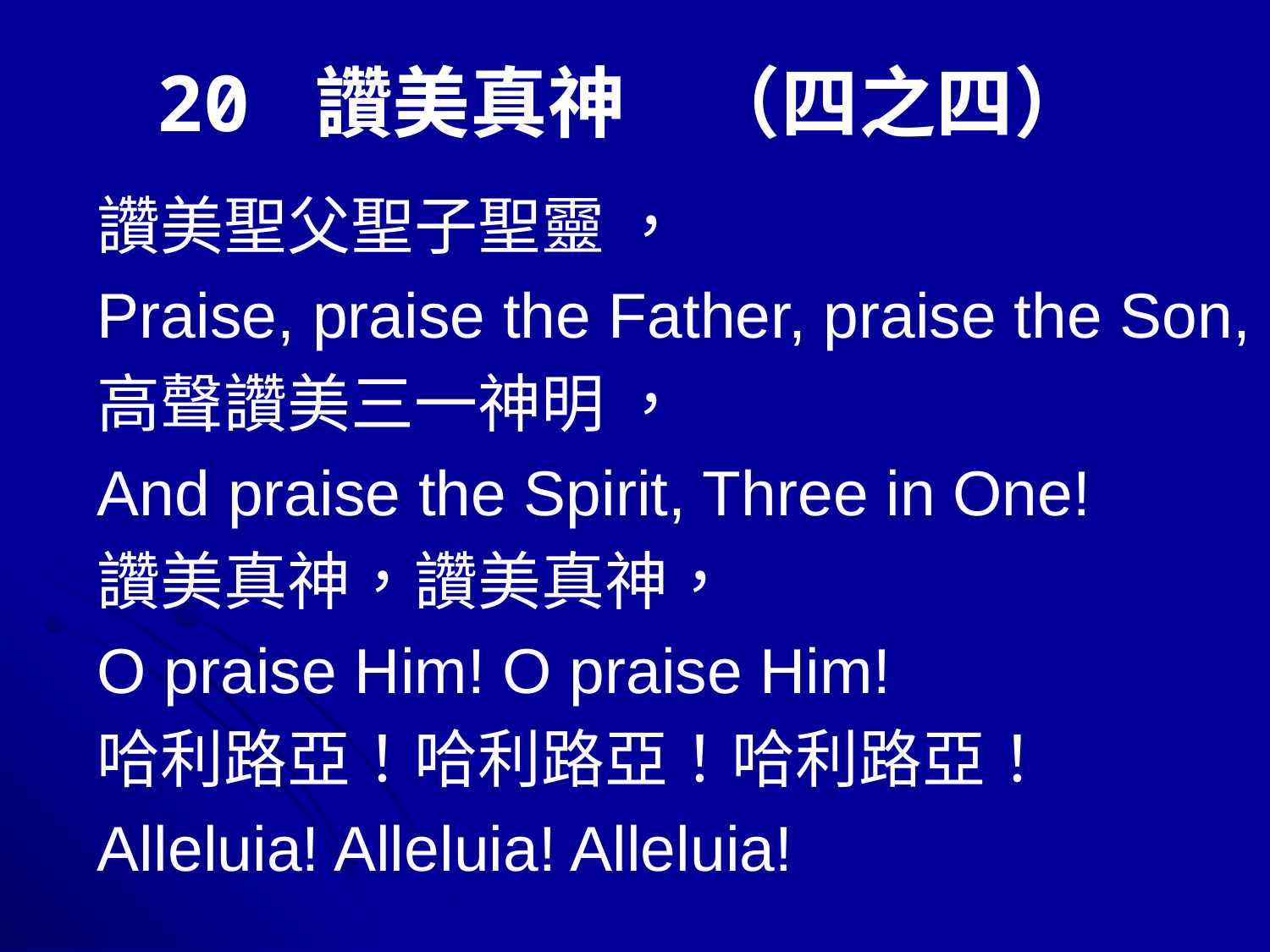

# 20 讚美真神　（四之四）
讚美聖父聖子聖靈 ，
Praise, praise the Father, praise the Son,
高聲讚美三一神明 ，
And praise the Spirit, Three in One!
讚美真神，讚美真神，
O praise Him! O praise Him!
哈利路亞！哈利路亞！哈利路亞！
Alleluia! Alleluia! Alleluia!